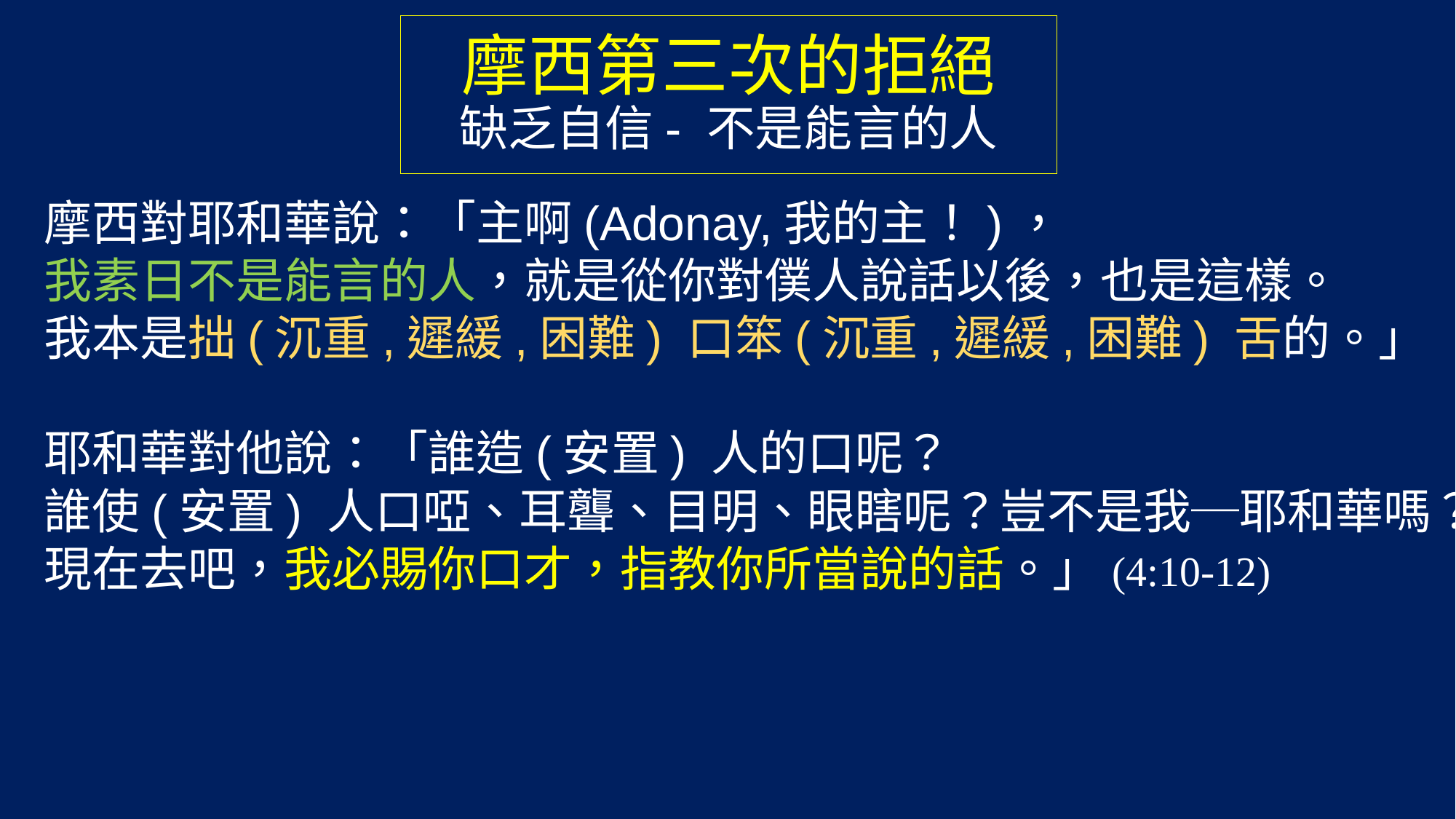

# 摩西第三次的拒絕 缺乏自信- 不是能言的人
摩西對耶和華說：「主啊(Adonay,我的主！)，
我素日不是能言的人，就是從你對僕人說話以後，也是這樣。
我本是拙(沉重,遲緩,困難) 口笨(沉重,遲緩,困難) 舌的。」

耶和華對他說：「誰造(安置) 人的口呢？
誰使(安置) 人口啞、耳聾、目明、眼瞎呢？豈不是我─耶和華嗎？
現在去吧，我必賜你口才，指教你所當說的話。」(4:10-12)